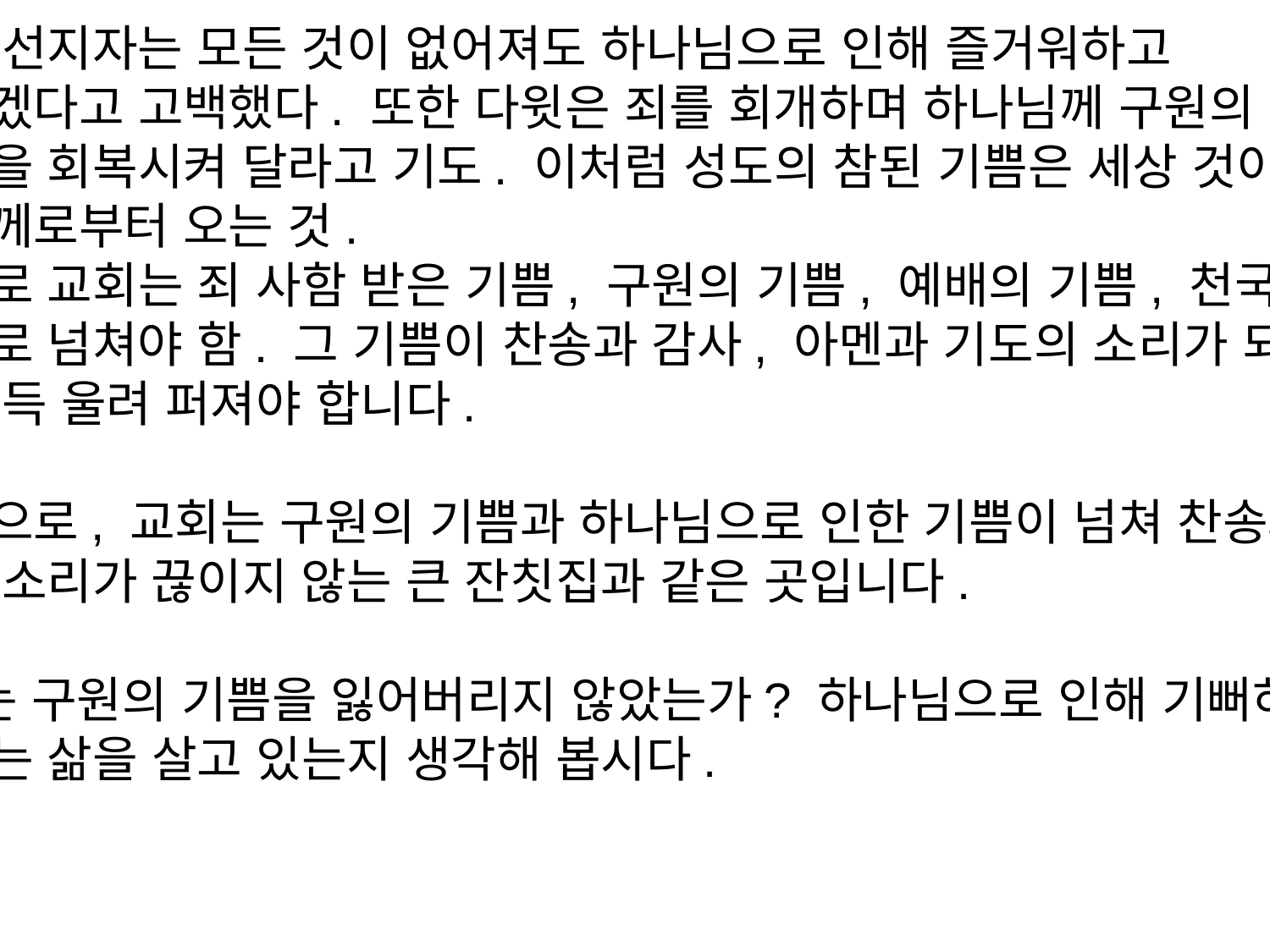

하박국 선지자는 모든 것이 없어져도 하나님으로 인해 즐거워하고 기뻐하겠다고 고백했다. 또한 다윗은 죄를 회개하며 하나님께 구원의 즐거움을 회복시켜 달라고 기도. 이처럼 성도의 참된 기쁨은 세상 것이 아니라 하나님께로부터 오는 것.
그러므로 교회는 죄 사함 받은 기쁨, 구원의 기쁨, 예배의 기쁨, 천국의 소망으로 넘쳐야 함. 그 기쁨이 찬송과 감사, 아멘과 기도의 소리가 되어 교회 안에 가득 울려 퍼져야 합니다.

결론적으로, 교회는 구원의 기쁨과 하나님으로 인한 기쁨이 넘쳐 찬송과 감사의 소리가 끊이지 않는 큰 잔칫집과 같은 곳입니다.

※ 나는 구원의 기쁨을 잃어버리지 않았는가? 하나님으로 인해 기뻐하며 감사하는 삶을 살고 있는지 생각해 봅시다.